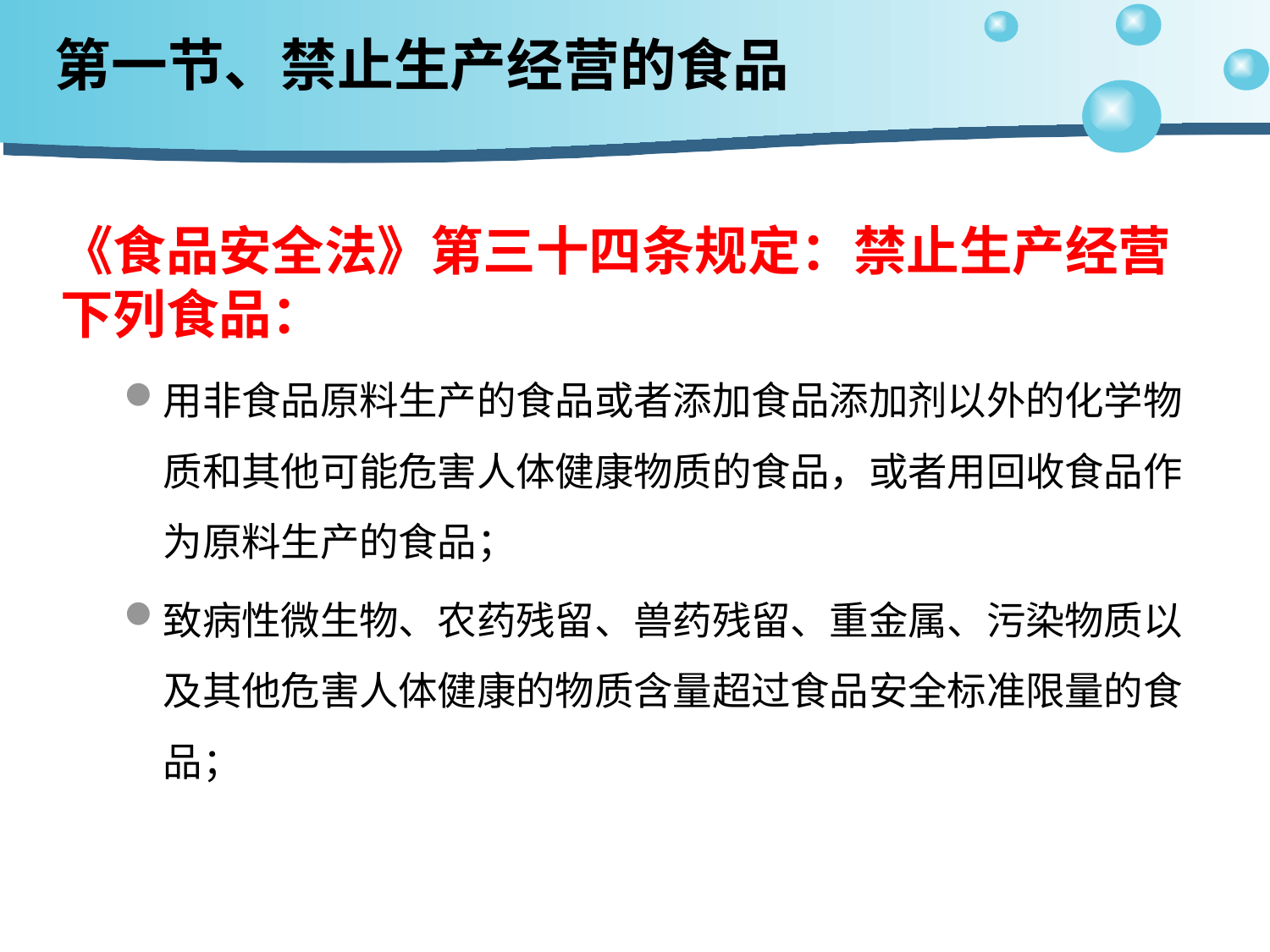

# 第一节、禁止生产经营的食品
《食品安全法》第三十四条规定：禁止生产经营下列食品：
用非食品原料生产的食品或者添加食品添加剂以外的化学物质和其他可能危害人体健康物质的食品，或者用回收食品作为原料生产的食品；
致病性微生物、农药残留、兽药残留、重金属、污染物质以及其他危害人体健康的物质含量超过食品安全标准限量的食品；